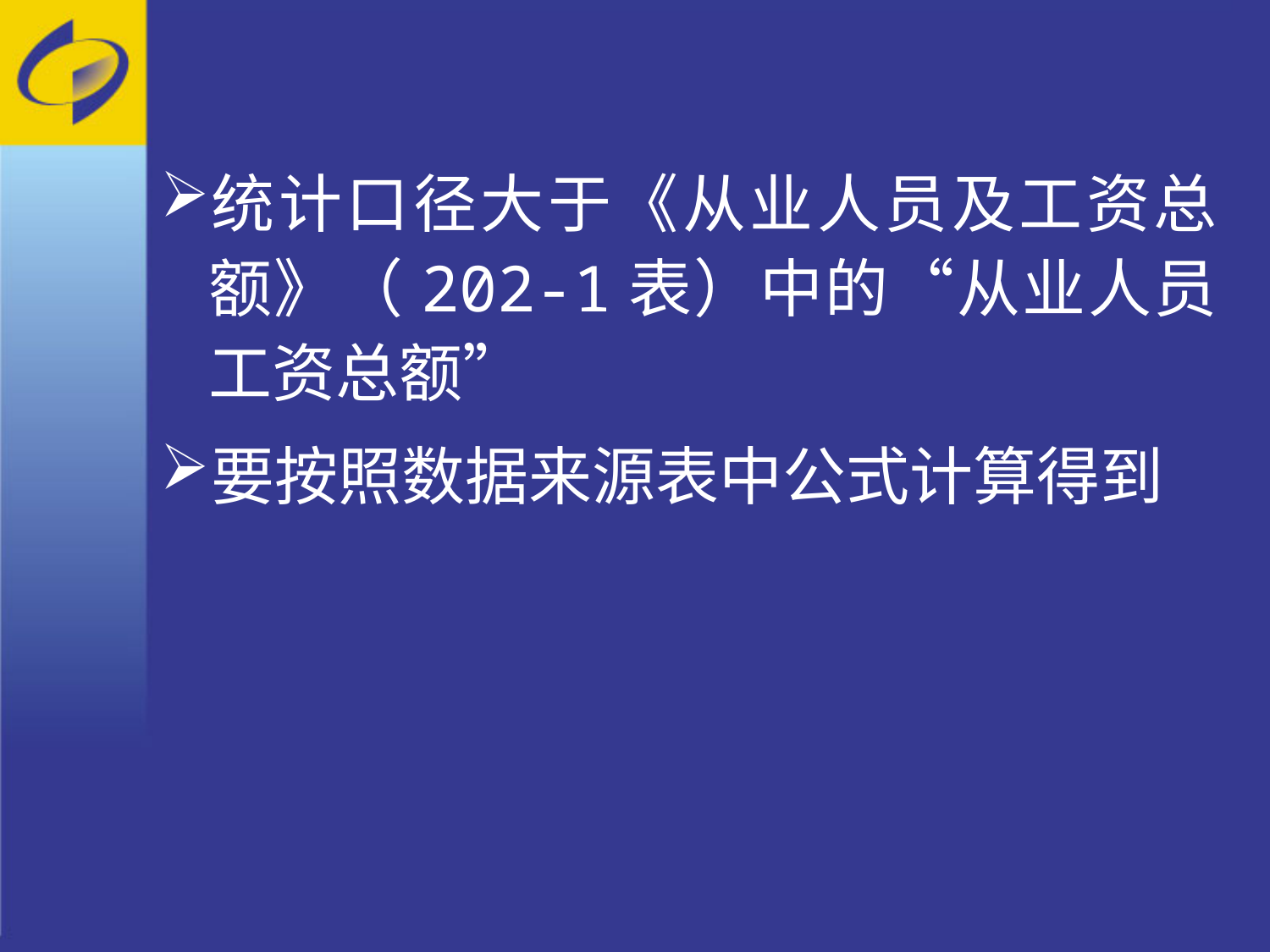

统计口径大于《从业人员及工资总额》（202-1表）中的“从业人员工资总额”
要按照数据来源表中公式计算得到